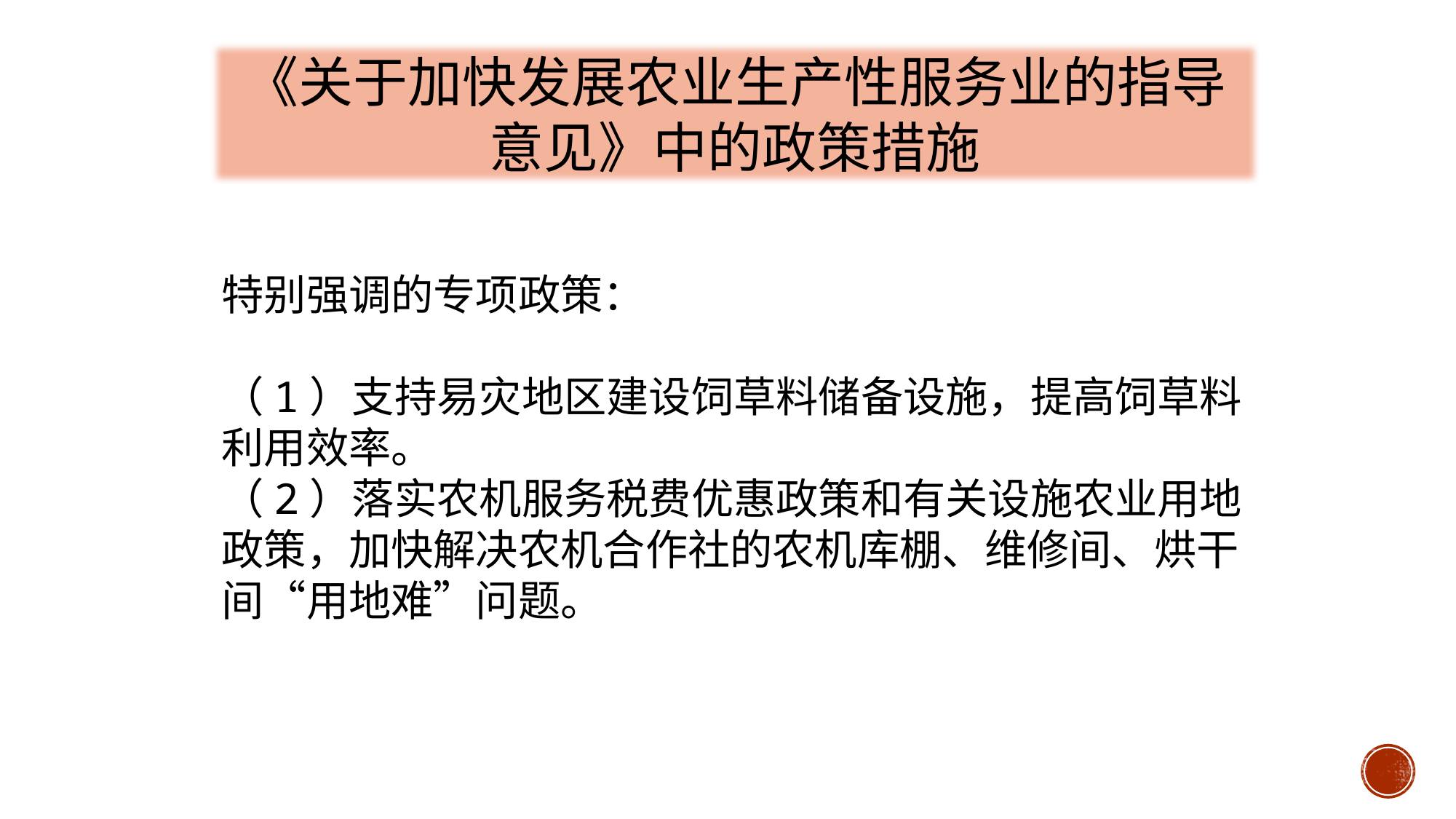

《关于加快发展农业生产性服务业的指导意见》中的政策措施
特别强调的专项政策：

（1）支持易灾地区建设饲草料储备设施，提高饲草料利用效率。
（2）落实农机服务税费优惠政策和有关设施农业用地政策，加快解决农机合作社的农机库棚、维修间、烘干间“用地难”问题。